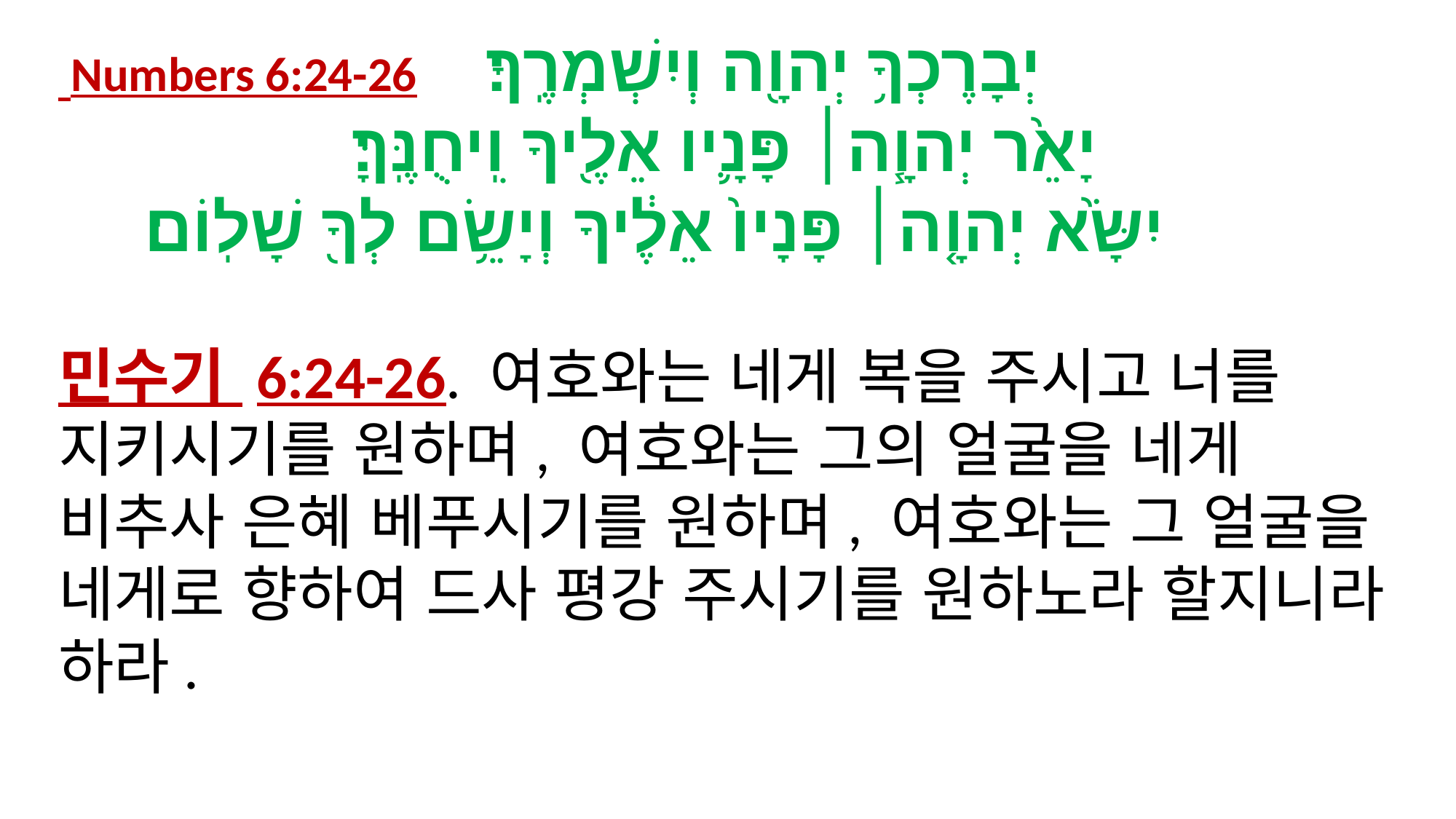

‎יְבָרֶכְךָ֥ יְהוָ֖ה וְיִשְׁמְרֶֽךָ׃    Numbers 6:24-26
‎ יָאֵ֙ר יְהוָ֧ה׀ פָּנָ֛יו אֵלֶ֖יךָ וִֽיחֻנֶּֽךָּ׃
‎יִשָּׂ֙א יְהוָ֤ה׀ פָּנָיו֙ אֵלֶ֔יךָ וְיָשֵׂ֥ם לְךָ֖ שָׁלֽוֹם׃

민수기 6:24-26. 여호와는 네게 복을 주시고 너를 지키시기를 원하며, 여호와는 그의 얼굴을 네게 비추사 은혜 베푸시기를 원하며, 여호와는 그 얼굴을 네게로 향하여 드사 평강 주시기를 원하노라 할지니라 하라.